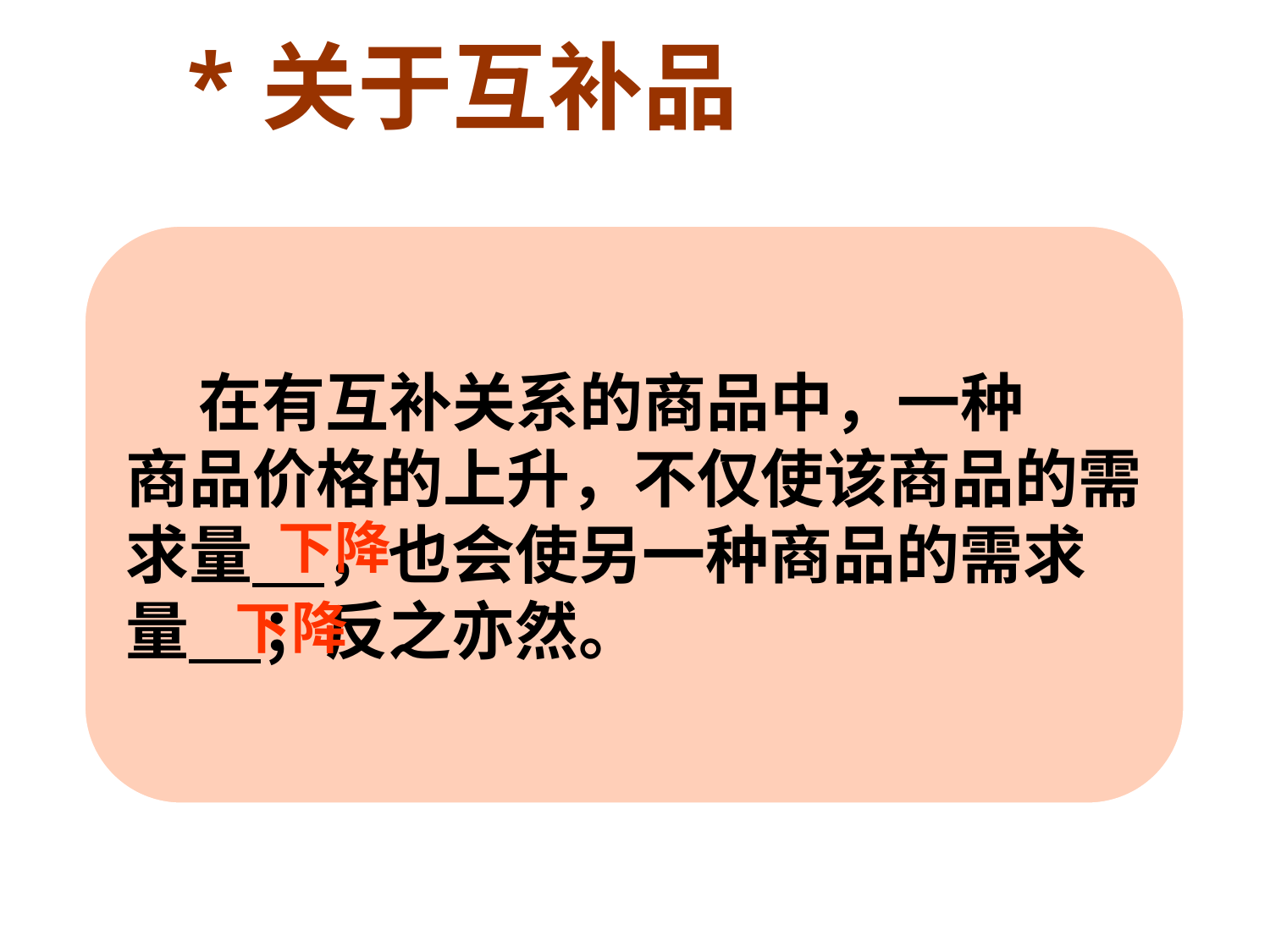

# *关于互补品
    在有互补关系的商品中，一种
商品价格的上升，不仅使该商品的需
求量     ，也会使另一种商品的需求
量     ；反之亦然。
下降
下降